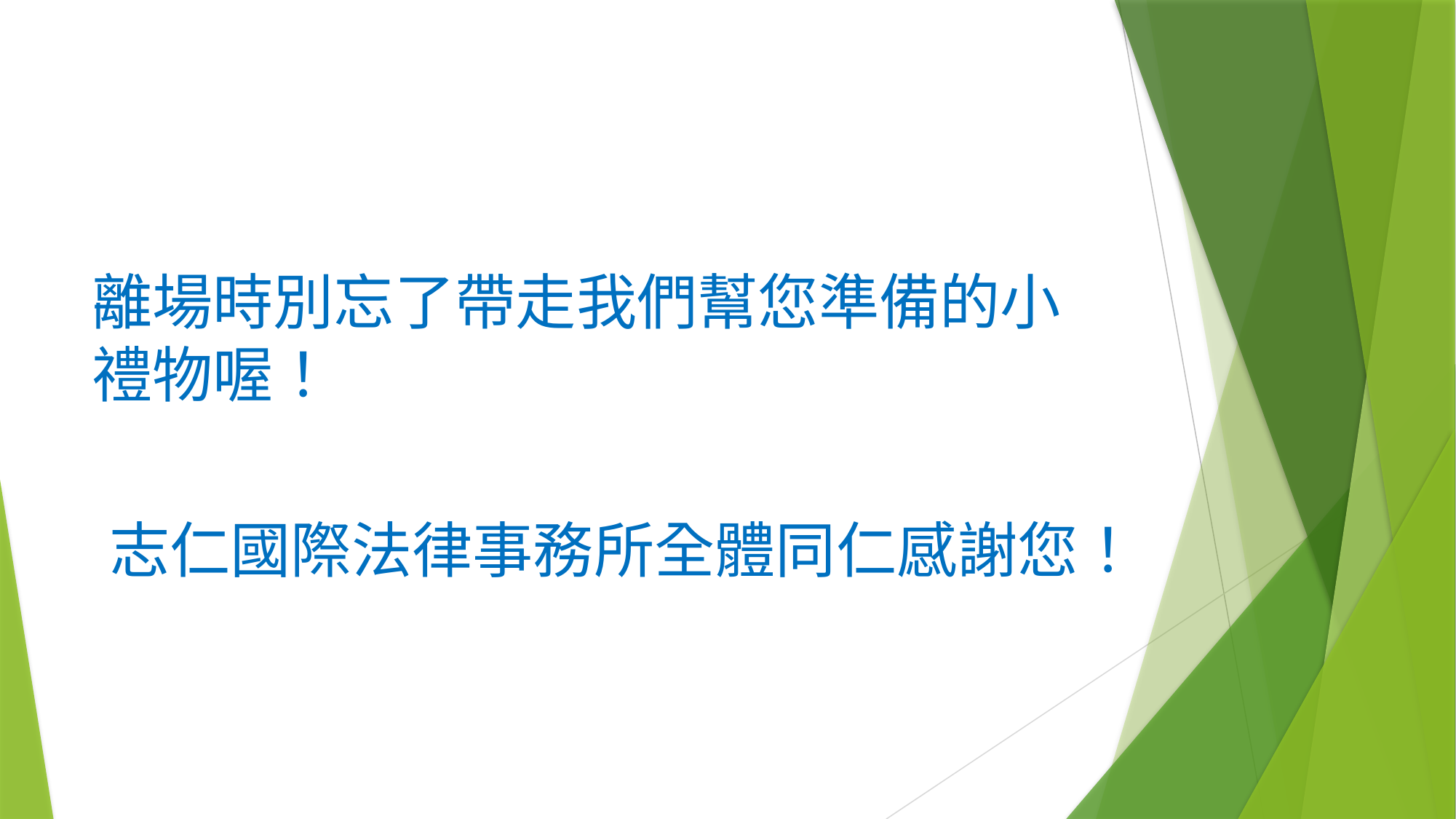

#
離場時別忘了帶走我們幫您準備的小禮物喔！

志仁國際法律事務所全體同仁感謝您！